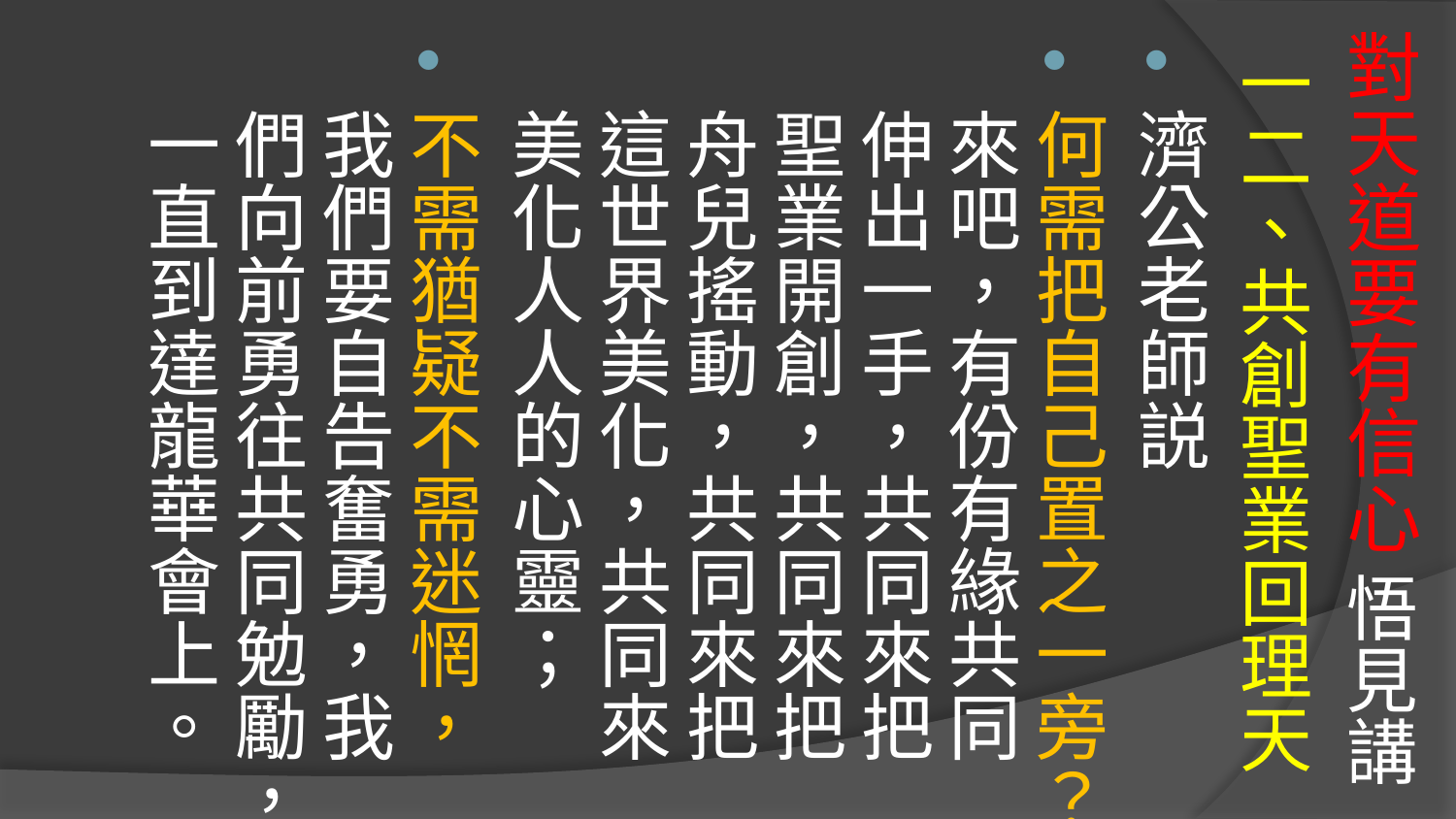

# 對天道要有信心 悟見講
一二、共創聖業回理天
濟公老師説
何需把自己置之一旁？來吧，有份有緣共同伸出一手，共同來把聖業開創，共同來把舟兒搖動，共同來把這世界美化，共同來美化人人的心靈；
不需猶疑不需迷惘，我們要自告奮勇，我們向前勇往共同勉勵，一直到達龍華會上。